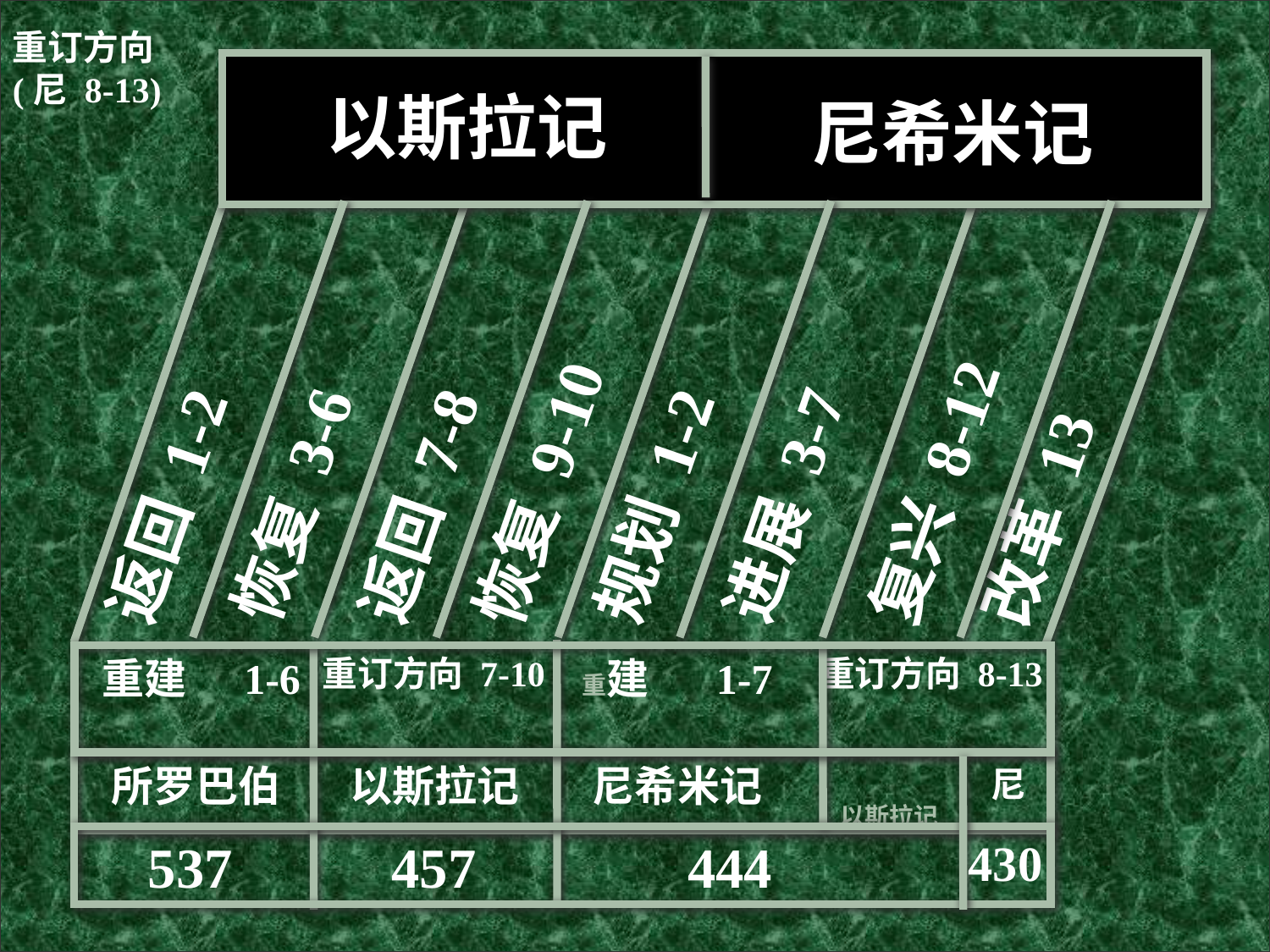

重订方向
(尼 8-13)

以斯拉记
尼希米记

恢复 3-6
进展 3-7
返回 1-2
规划 1-2
返回 7-8
复兴 8-12
恢复 9-10
改革 13

重建     1-6

重订方向 7-10

重建      1-7
重订方向 8-13

所罗巴伯
以斯拉记
尼希米记
尼

以斯拉记
537
457
444
430